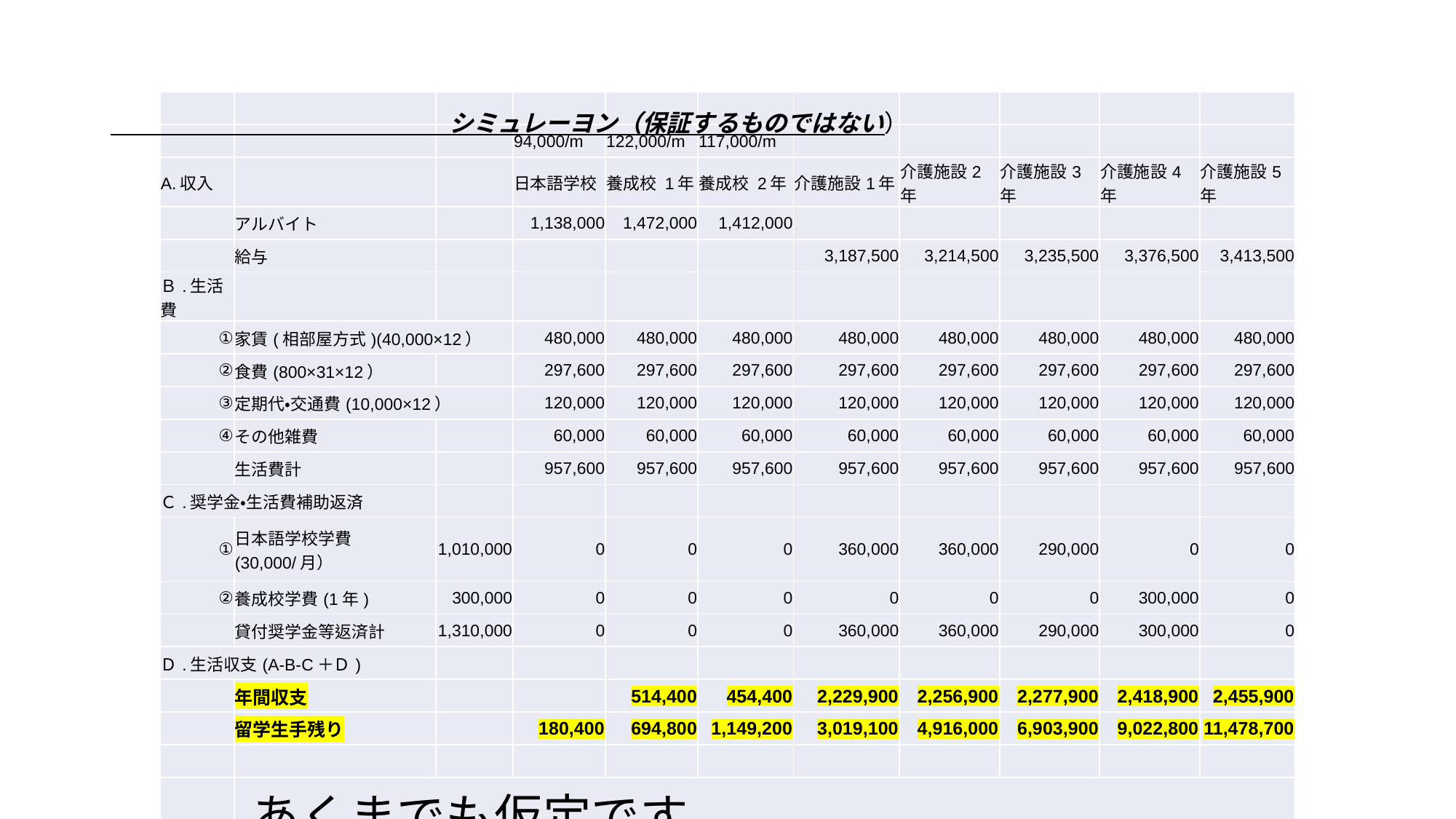

# シミュレーヨン（保証するものではない）
|  |  |  |  |  |  |  |  |  |  |  |
| --- | --- | --- | --- | --- | --- | --- | --- | --- | --- | --- |
|  |  |  | 94,000/m | 122,000/m | 117,000/m |  |  |  |  |  |
| A.収入 |  |  | 日本語学校 | 養成校 1年 | 養成校 2年 | 介護施設1年 | 介護施設2年 | 介護施設3年 | 介護施設4年 | 介護施設5年 |
|  | アルバイト |  | 1,138,000 | 1,472,000 | 1,412,000 |  |  |  |  |  |
|  | 給与 |  |  |  |  | 3,187,500 | 3,214,500 | 3,235,500 | 3,376,500 | 3,413,500 |
| Ｂ.生活費 |  |  |  |  |  |  |  |  |  |  |
| ① | 家賃(相部屋方式)(40,000×12） |  | 480,000 | 480,000 | 480,000 | 480,000 | 480,000 | 480,000 | 480,000 | 480,000 |
| ② | 食費(800×31×12） |  | 297,600 | 297,600 | 297,600 | 297,600 | 297,600 | 297,600 | 297,600 | 297,600 |
| ③ | 定期代・交通費(10,000×12） |  | 120,000 | 120,000 | 120,000 | 120,000 | 120,000 | 120,000 | 120,000 | 120,000 |
| ④ | その他雑費 |  | 60,000 | 60,000 | 60,000 | 60,000 | 60,000 | 60,000 | 60,000 | 60,000 |
|  | 生活費計 |  | 957,600 | 957,600 | 957,600 | 957,600 | 957,600 | 957,600 | 957,600 | 957,600 |
| Ｃ.奨学金・生活費補助返済 |  |  |  |  |  |  |  |  |  |  |
| ① | 日本語学校学費(30,000/月） | 1,010,000 | 0 | 0 | 0 | 360,000 | 360,000 | 290,000 | 0 | 0 |
| ② | 養成校学費(1年) | 300,000 | 0 | 0 | 0 | 0 | 0 | 0 | 300,000 | 0 |
|  | 貸付奨学金等返済計 | 1,310,000 | 0 | 0 | 0 | 360,000 | 360,000 | 290,000 | 300,000 | 0 |
| Ｄ.生活収支(A-B-C＋Ｄ) |  |  |  |  |  |  |  |  |  |  |
|  | 年間収支 |  |  | 514,400 | 454,400 | 2,229,900 | 2,256,900 | 2,277,900 | 2,418,900 | 2,455,900 |
|  | 留学生手残り |  | 180,400 | 694,800 | 1,149,200 | 3,019,100 | 4,916,000 | 6,903,900 | 9,022,800 | 11,478,700 |
|  |  |  |  |  |  |  |  |  |  |  |
|  | あくまでも仮定です |  |  |  |  |  |  |  |  |  |
|  |  | ☆日本語学校費1.6年1,010,000円とする。 |  |  |  |  |  |  |  |  |